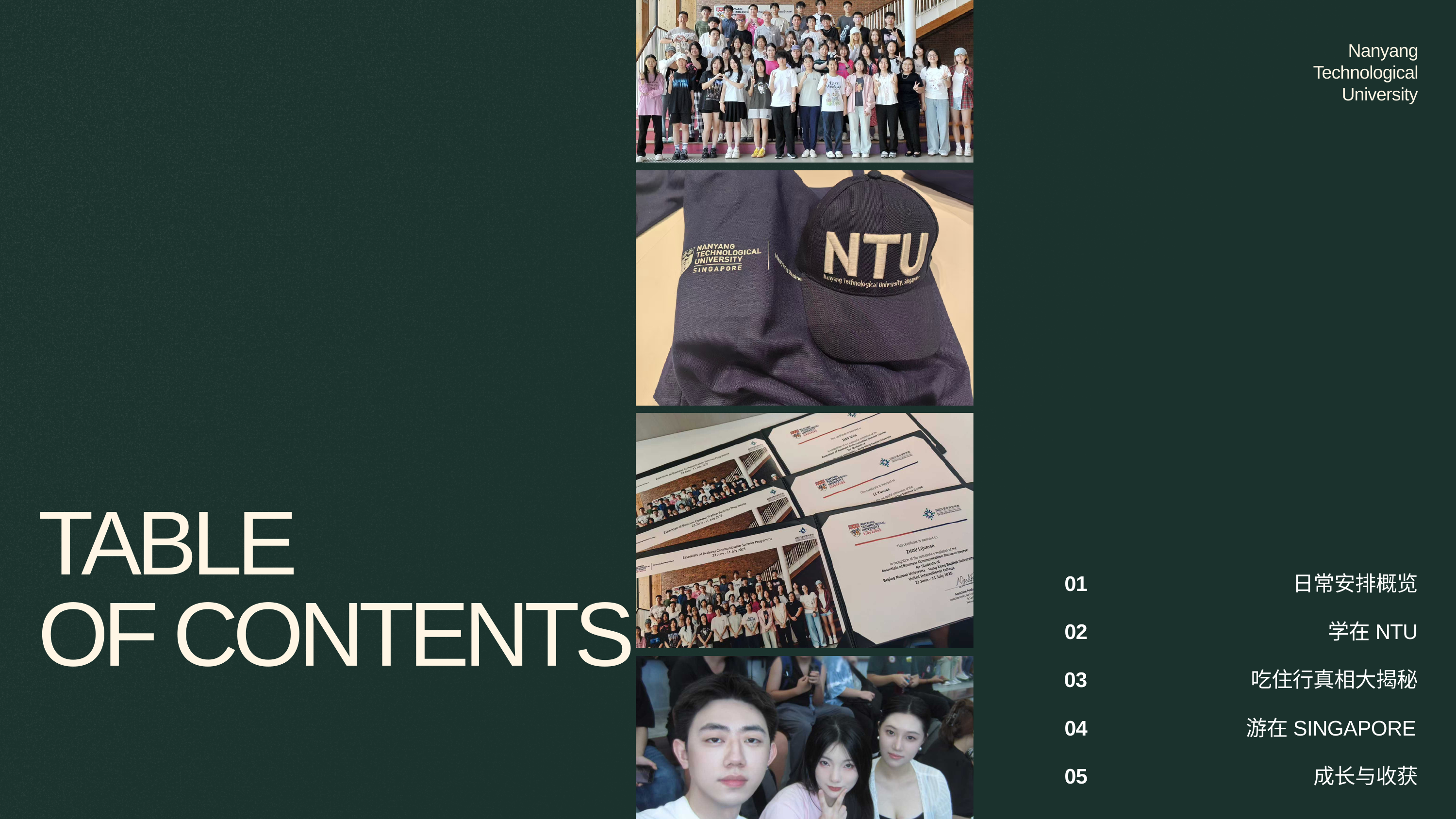

Nanyang Technological University
TABLE
OF CONTENTS
01
日常安排概览
02
学在NTU
03
吃住行真相大揭秘
04
游在SINGAPORE
05
成长与收获